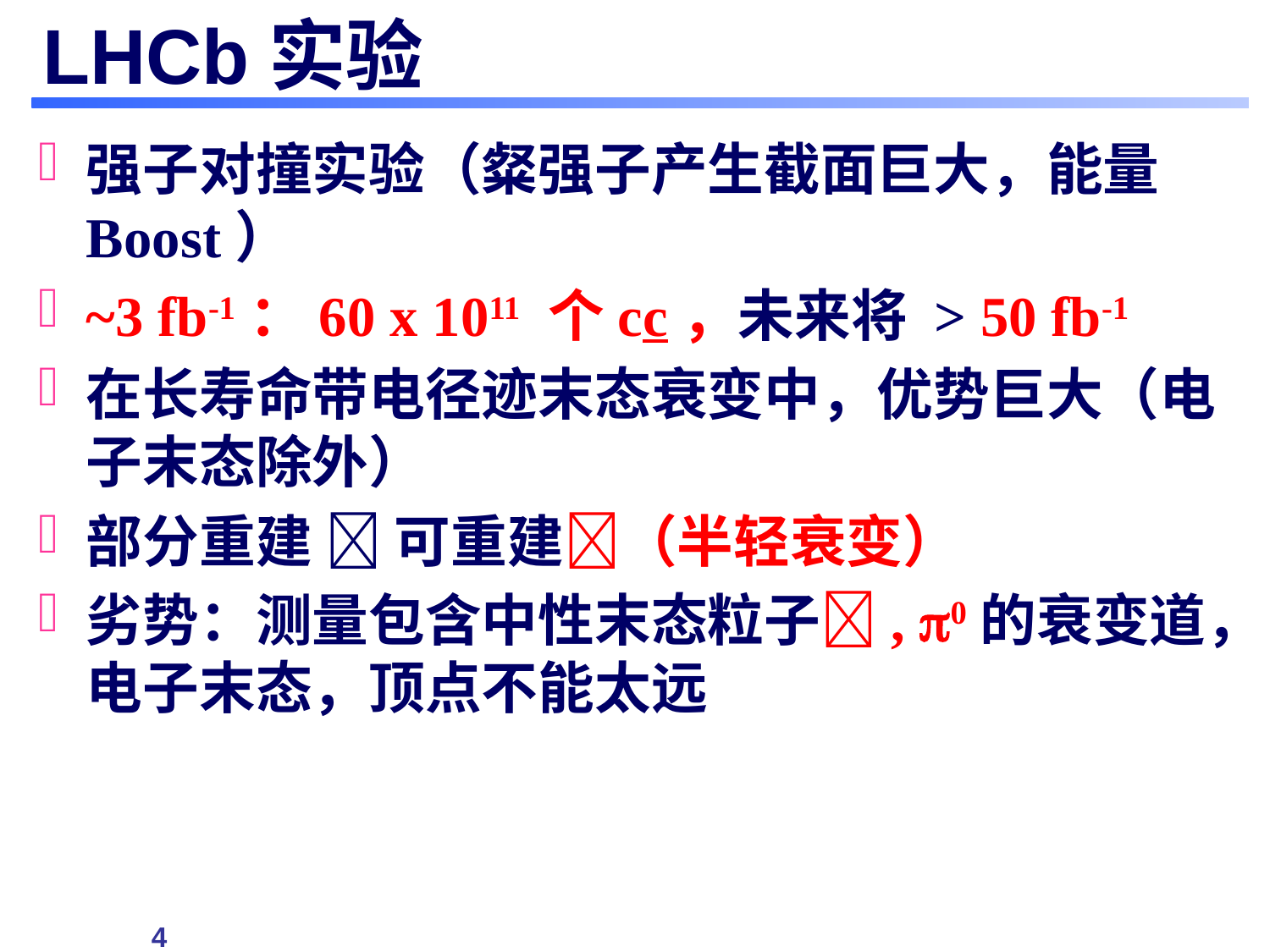

# LHCb实验
强子对撞实验（粲强子产生截面巨大，能量Boost）
~3 fb-1：60 x 1011 个cc，未来将 > 50 fb-1
在长寿命带电径迹末态衰变中，优势巨大（电子末态除外）
部分重建 ⇒ 可重建ν（半轻衰变）
劣势：测量包含中性末态粒子γ, π0的衰变道，电子末态，顶点不能太远
4